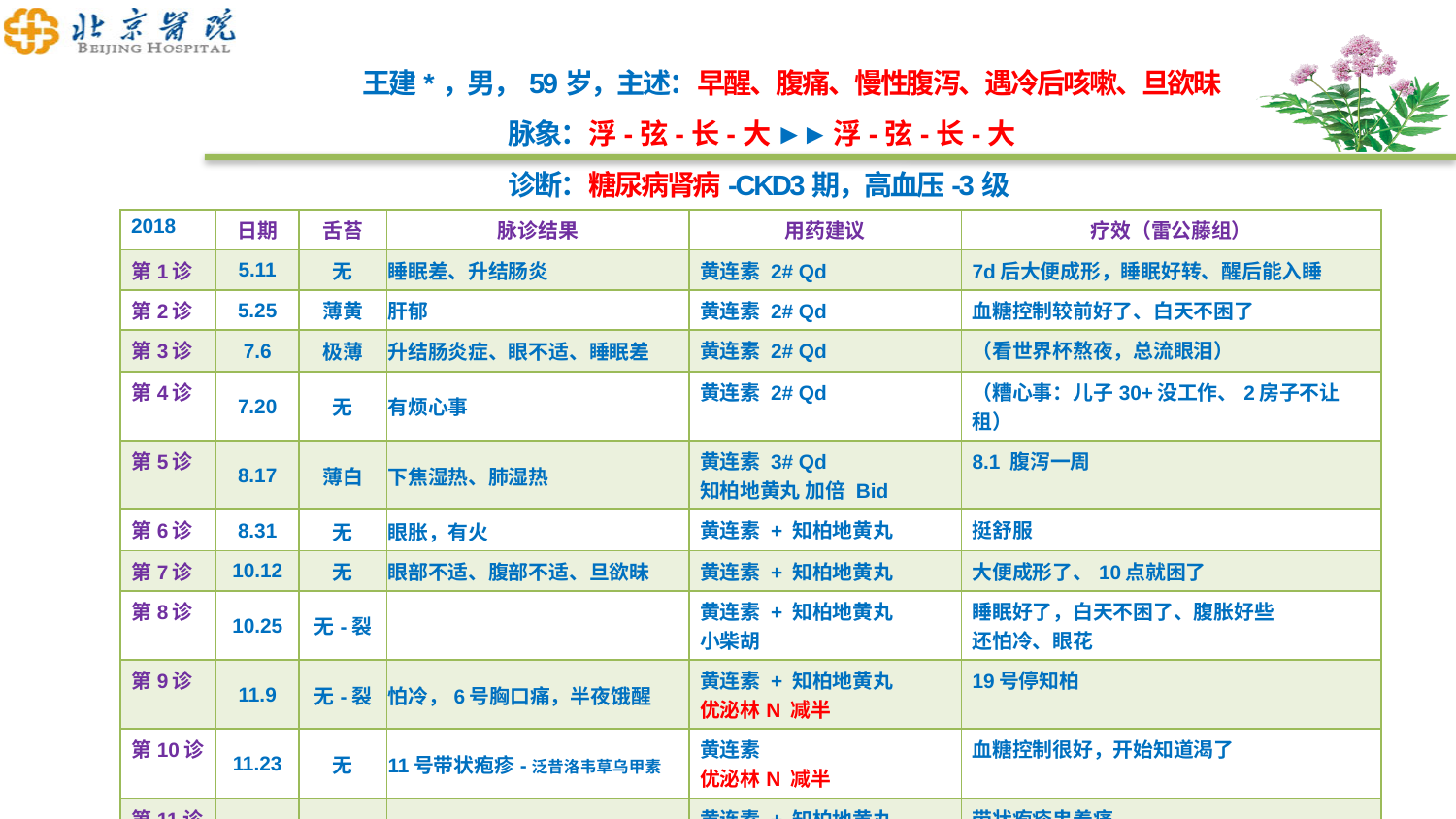

王建*，男，59岁，主述：早醒、腹痛、慢性腹泻、遇冷后咳嗽、旦欲昧
	脉象：浮-弦-长-大 ►► 浮-弦-长-大
	诊断：糖尿病肾病-CKD3期，高血压-3级
| 2018 | 日期 | 舌苔 | 脉诊结果 | 用药建议 | 疗效（雷公藤组） |
| --- | --- | --- | --- | --- | --- |
| 第1诊 | 5.11 | 无 | 睡眠差、升结肠炎 | 黄连素 2# Qd | 7d后大便成形，睡眠好转、醒后能入睡 |
| 第2诊 | 5.25 | 薄黄 | 肝郁 | 黄连素 2# Qd | 血糖控制较前好了、白天不困了 |
| 第3诊 | 7.6 | 极薄 | 升结肠炎症、眼不适、睡眠差 | 黄连素 2# Qd | （看世界杯熬夜，总流眼泪） |
| 第4诊 | 7.20 | 无 | 有烦心事 | 黄连素 2# Qd | （糟心事：儿子30+没工作、2房子不让租） |
| 第5诊 | 8.17 | 薄白 | 下焦湿热、肺湿热 | 黄连素 3# Qd 知柏地黄丸 加倍 Bid | 8.1 腹泻一周 |
| 第6诊 | 8.31 | 无 | 眼胀，有火 | 黄连素 + 知柏地黄丸 | 挺舒服 |
| 第7诊 | 10.12 | 无 | 眼部不适、腹部不适、旦欲昧 | 黄连素 + 知柏地黄丸 | 大便成形了、10点就困了 |
| 第8诊 | 10.25 | 无-裂 |  | 黄连素 + 知柏地黄丸 小柴胡 | 睡眠好了，白天不困了、腹胀好些 还怕冷、眼花 |
| 第9诊 | 11.9 | 无-裂 | 怕冷，6号胸口痛，半夜饿醒 | 黄连素 + 知柏地黄丸 优泌林N 减半 | 19号停知柏 |
| 第10诊 | 11.23 | 无 | 11号带状疱疹-泛昔洛韦草乌甲素 | 黄连素 优泌林N 减半 | 血糖控制很好，开始知道渴了 |
| 第11诊 | 12.7 | 无 |  | 黄连素 + 知柏地黄丸 优泌林N 减半 | 带状疱疹串着痛 |